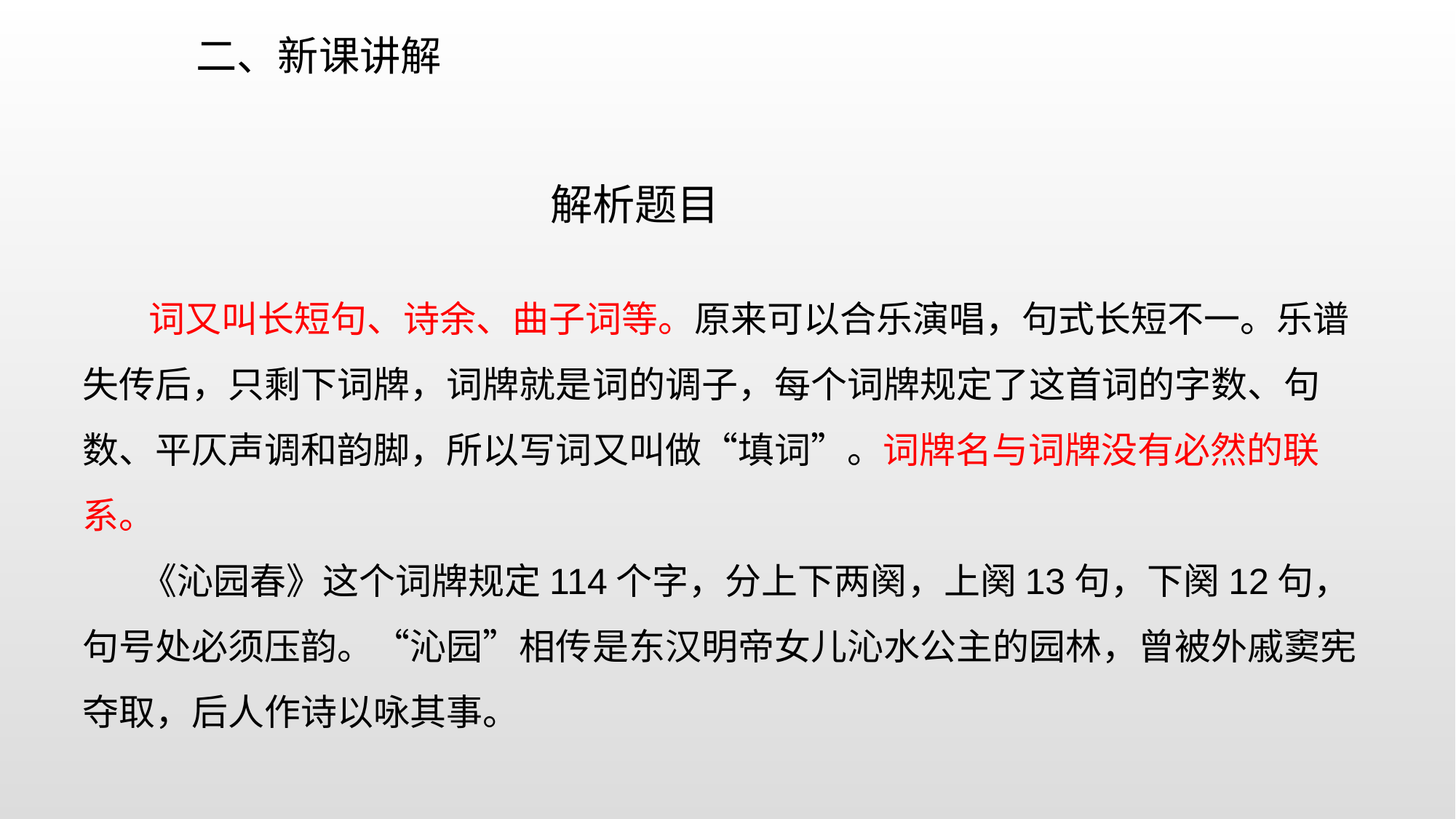

二、新课讲解

解析题目
       词又叫长短句、诗余、曲子词等。原来可以合乐演唱，句式长短不一。乐谱失传后，只剩下词牌，词牌就是词的调子，每个词牌规定了这首词的字数、句数、平仄声调和韵脚，所以写词又叫做“填词”。词牌名与词牌没有必然的联系。
      《沁园春》这个词牌规定114个字，分上下两阕，上阕13句，下阕12句，句号处必须压韵。“沁园”相传是东汉明帝女儿沁水公主的园林，曾被外戚窦宪夺取，后人作诗以咏其事。